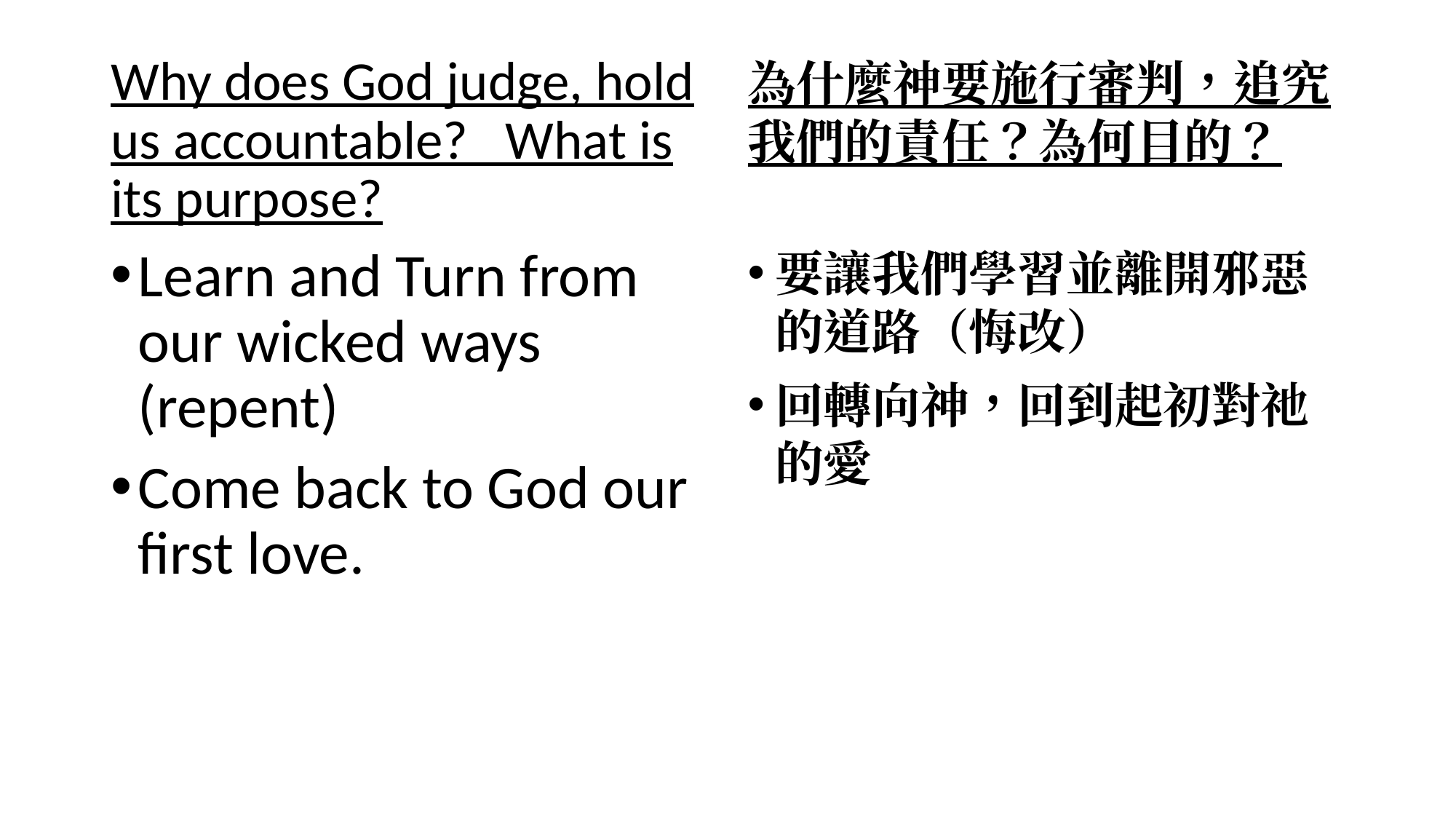

Why does God judge, hold us accountable?   What is its purpose?
Learn and Turn from our wicked ways (repent)
Come back to God our first love.

為什麼神要施行審判，追究我們的責任？為何目的？
要讓我們學習並離開邪惡的道路（悔改）
回轉向神，回到起初對祂的愛